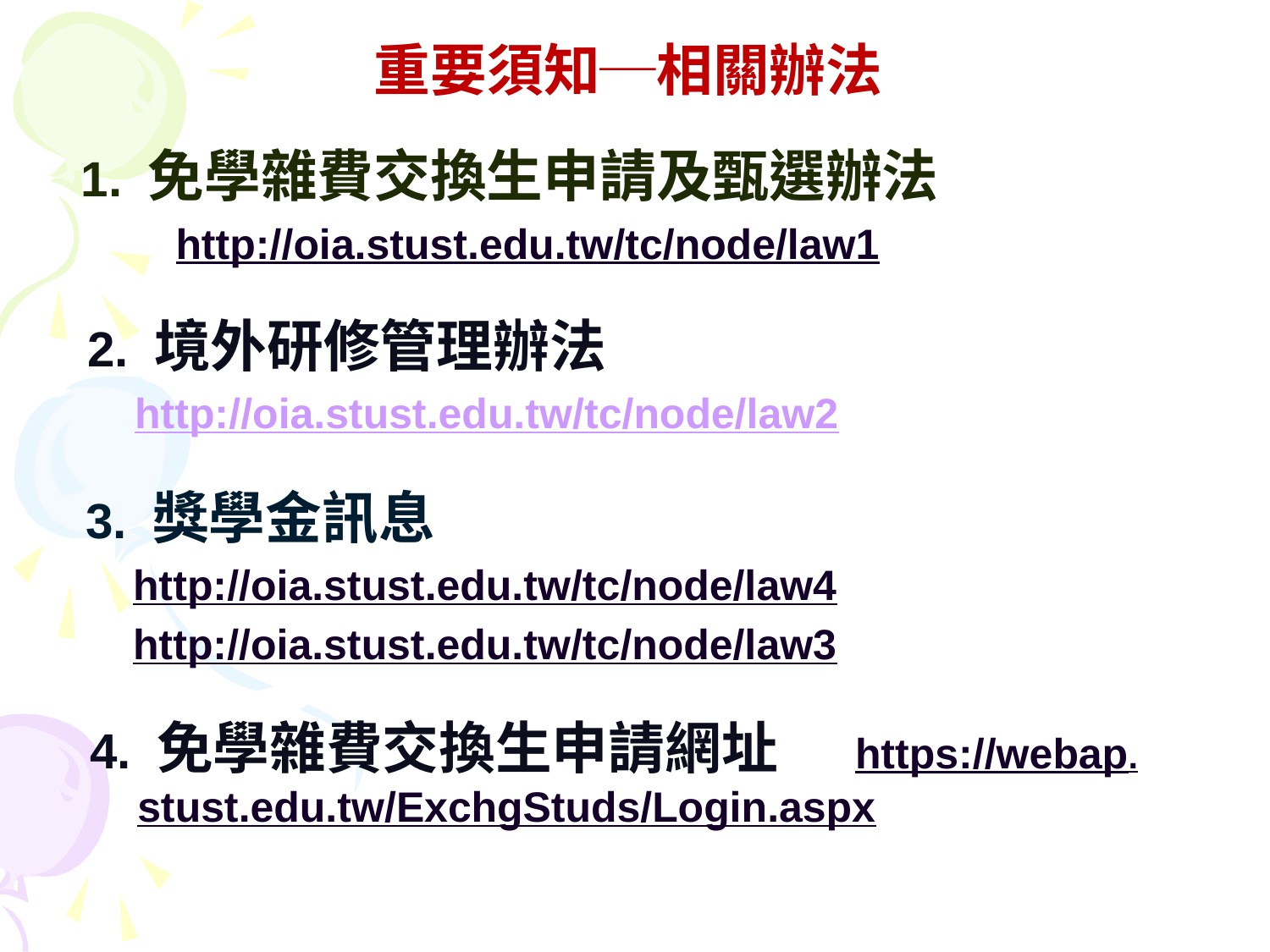

重要須知─相關辦法
1. 免學雜費交換生申請及甄選辦法
    http://oia.stust.edu.tw/tc/node/law1
2. 境外研修管理辦法
    http://oia.stust.edu.tw/tc/node/law2
3. 獎學金訊息
    http://oia.stust.edu.tw/tc/node/law4
    http://oia.stust.edu.tw/tc/node/law3
4. 免學雜費交換生申請網址       https://webap.stust.edu.tw/ExchgStuds/Login.aspx